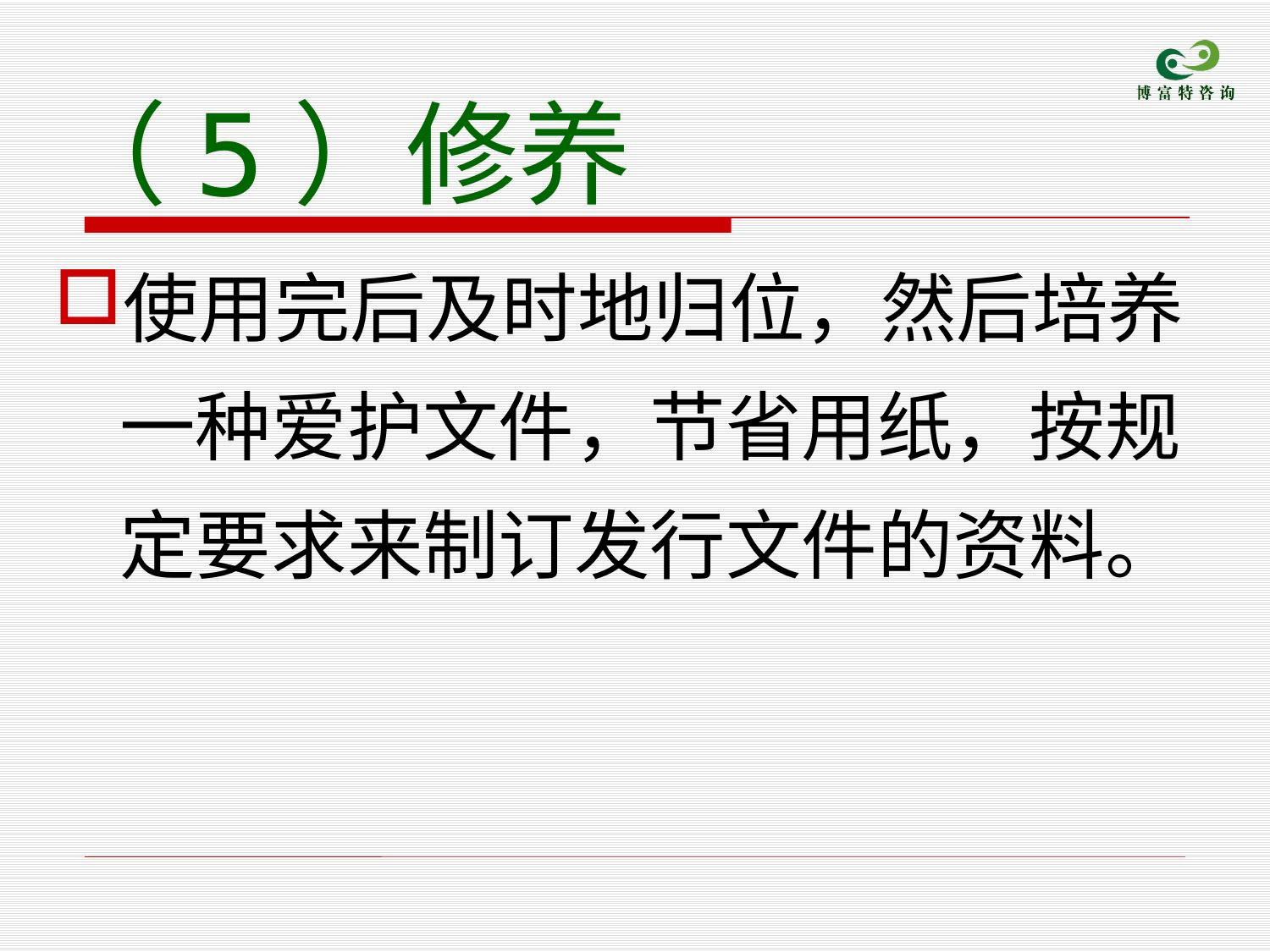

（5）修养
使用完后及时地归位，然后培养一种爱护文件，节省用纸，按规定要求来制订发行文件的资料。
759